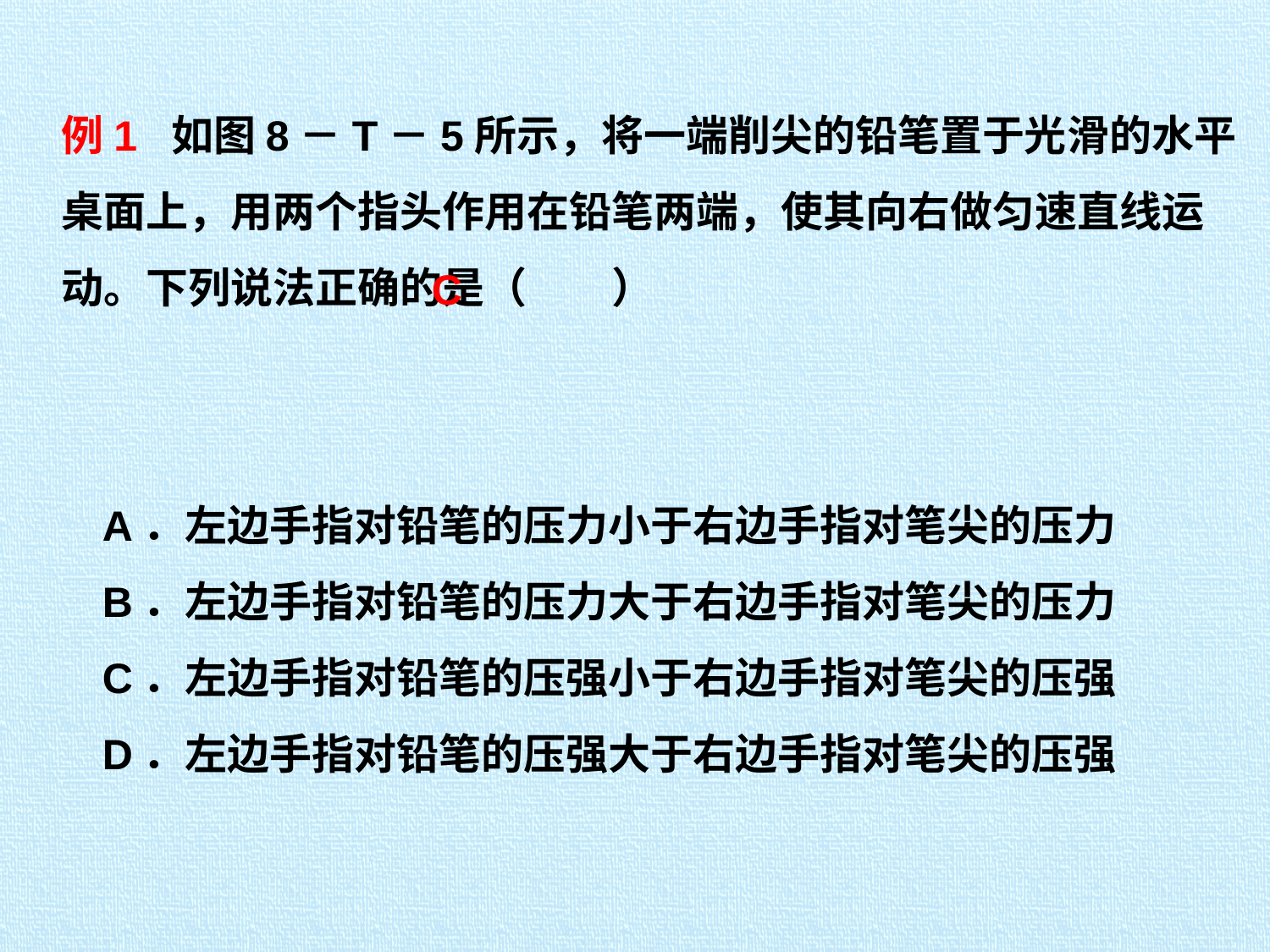

例1  如图8－T－5所示，将一端削尖的铅笔置于光滑的水平桌面上，用两个指头作用在铅笔两端，使其向右做匀速直线运动。下列说法正确的是（　　）
C
A．左边手指对铅笔的压力小于右边手指对笔尖的压力
B．左边手指对铅笔的压力大于右边手指对笔尖的压力
C．左边手指对铅笔的压强小于右边手指对笔尖的压强
D．左边手指对铅笔的压强大于右边手指对笔尖的压强